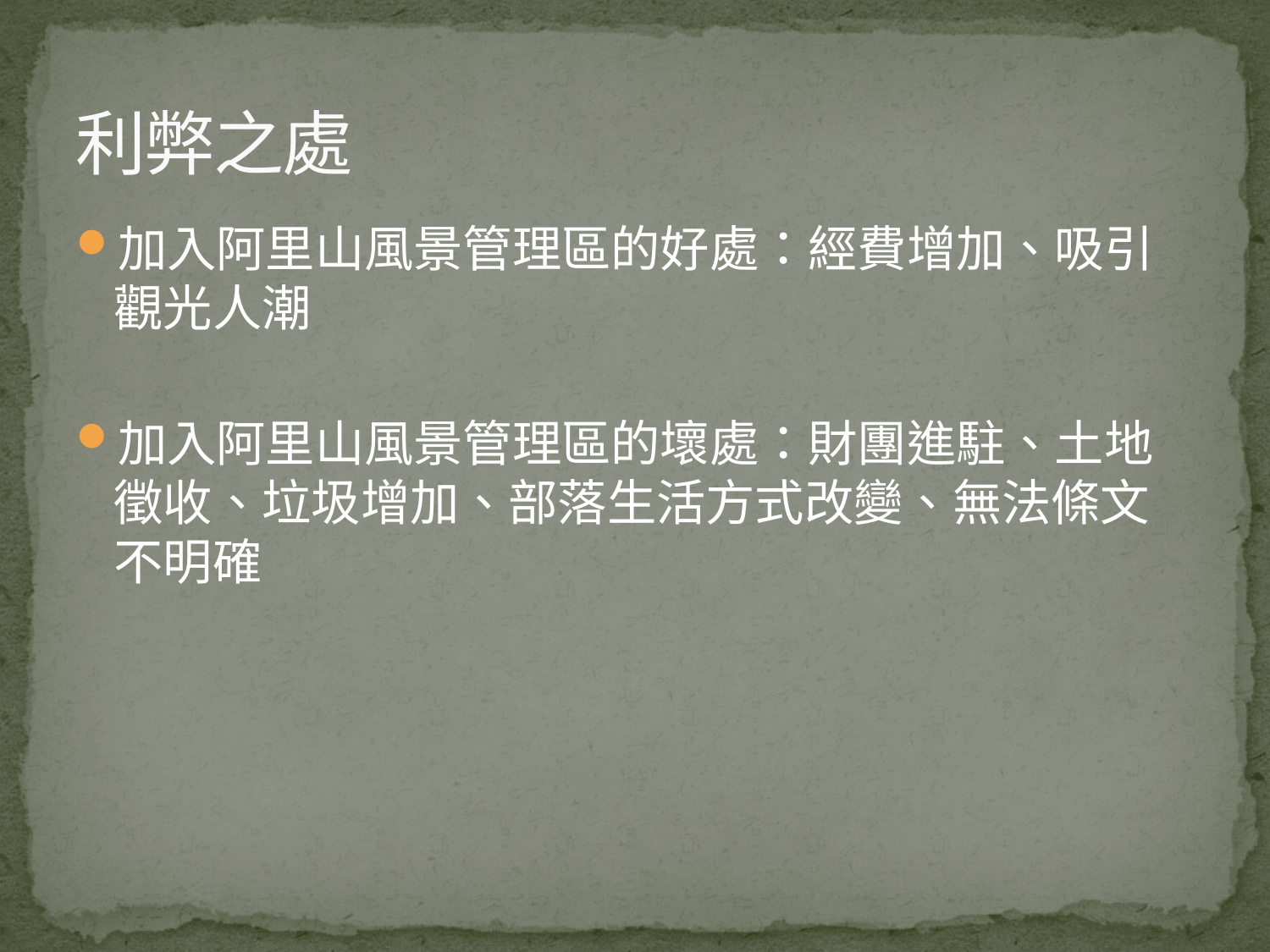

# 利弊之處
加入阿里山風景管理區的好處：經費增加、吸引觀光人潮

加入阿里山風景管理區的壞處：財團進駐、土地徵收、垃圾增加、部落生活方式改變、無法條文不明確